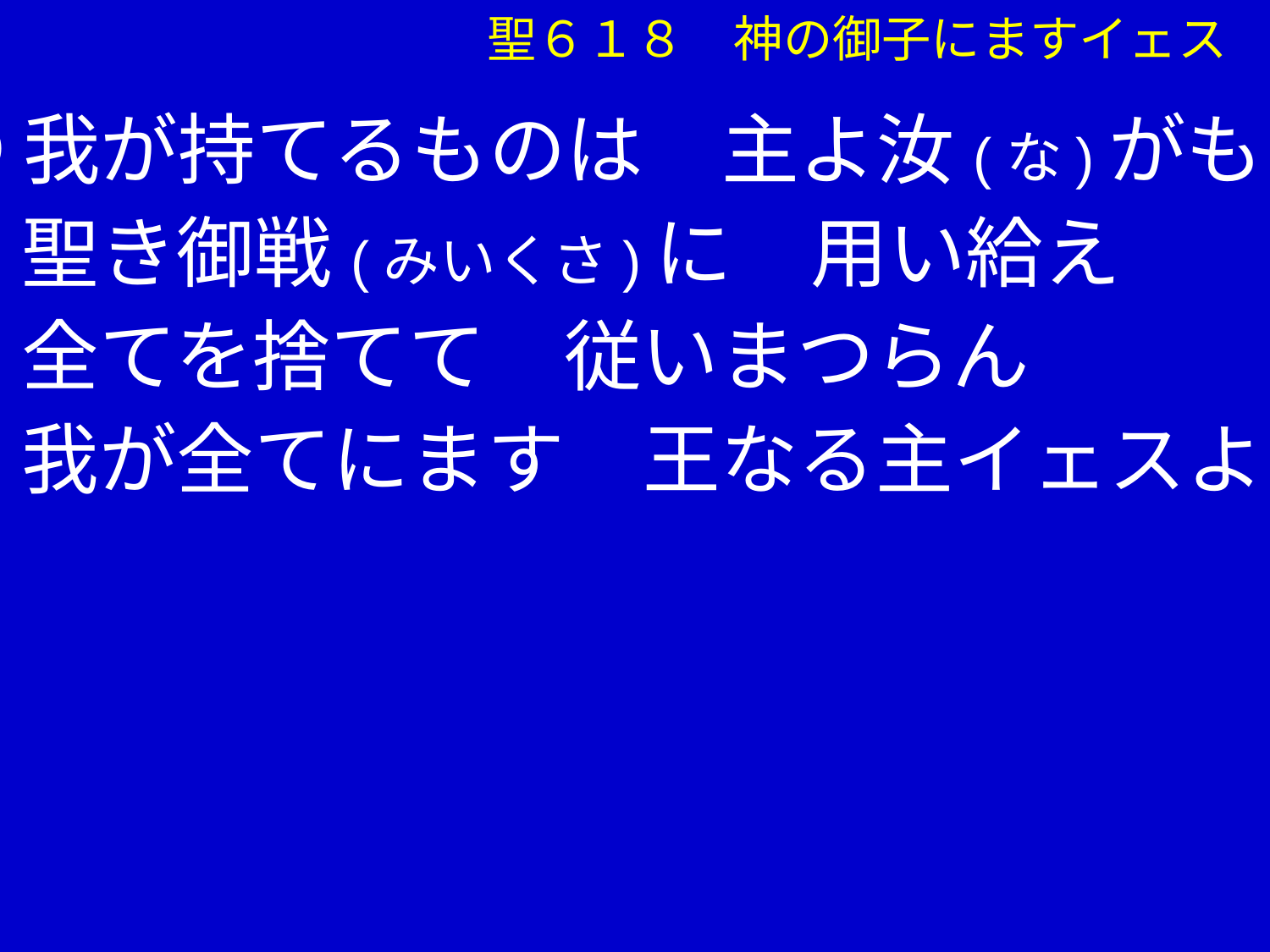

聖６１８　神の御子にますイェス
④我が持てるものは　主よ汝(な)がもの
　 聖き御戦(みいくさ)に　用い給え
　 全てを捨てて　従いまつらん
　 我が全てにます　王なる主イェスよ